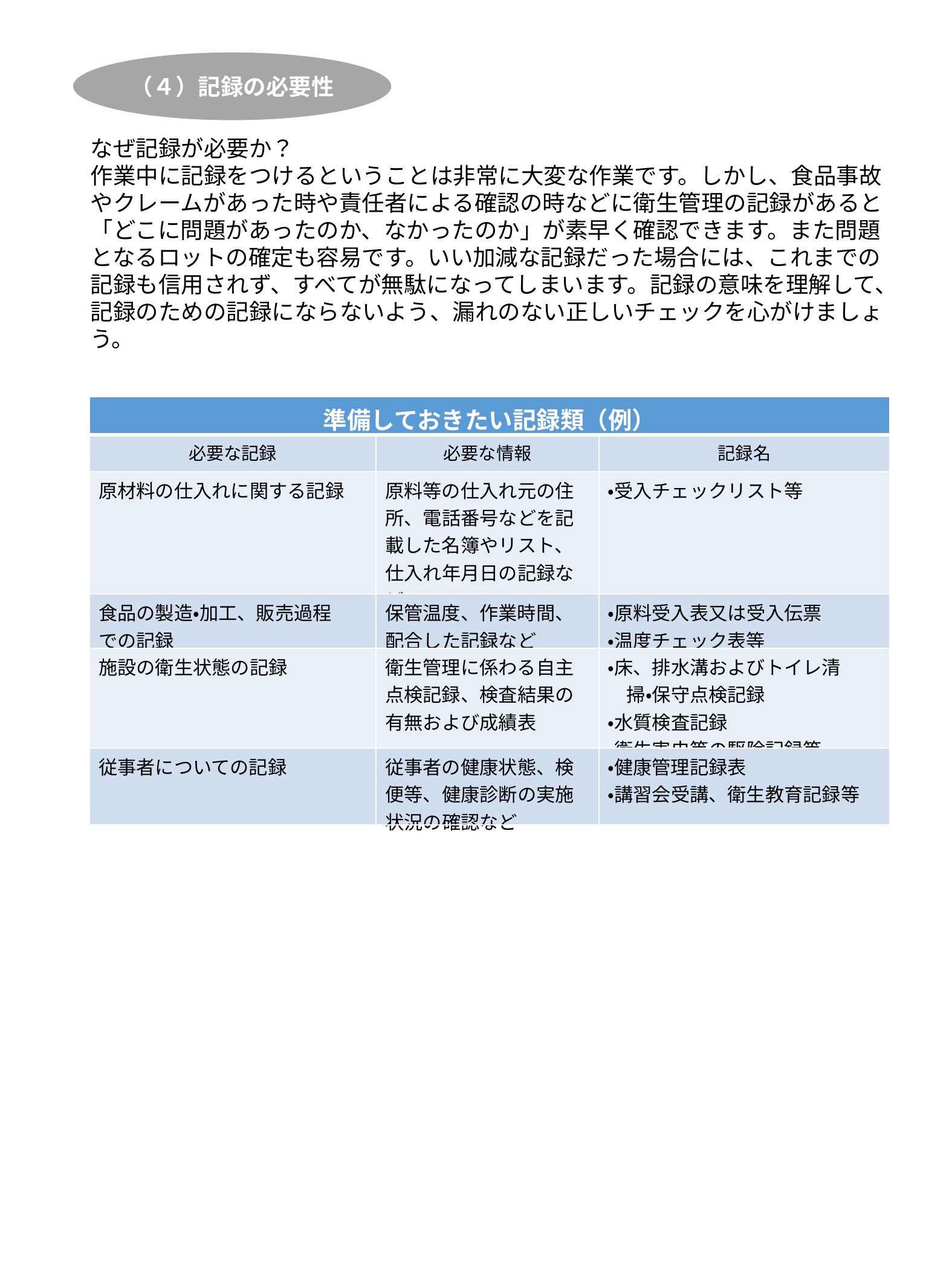

（４）記録の必要性
なぜ記録が必要か？
作業中に記録をつけるということは非常に大変な作業です。しかし、食品事故
やクレームがあった時や責任者による確認の時などに衛生管理の記録があると
「どこに問題があったのか、なかったのか」が素早く確認できます。また問題
となるロットの確定も容易です。いい加減な記録だった場合には、これまでの
記録も信用されず、すべてが無駄になってしまいます。記録の意味を理解して、
記録のための記録にならないよう、漏れのない正しいチェックを心がけましょ
う。
| 準備しておきたい記録類（例） |  |  |
| --- | --- | --- |
| 必要な記録 | 必要な情報 | 記録名 |
| 原材料の仕入れに関する記録 | 原料等の仕入れ元の住所、電話番号などを記載した名簿やリスト、仕入れ年月日の記録など | ・受入チェックリスト等 |
| 食品の製造・加工、販売過程 での記録 | 保管温度、作業時間、配合した記録など | ・原料受入表又は受入伝票 ・温度チェック表等 |
| 施設の衛生状態の記録 | 衛生管理に係わる自主点検記録、検査結果の有無および成績表 | ・床、排水溝およびトイレ清　 　掃・保守点検記録 ・水質検査記録 ・衛生害虫等の駆除記録等 |
| 従事者についての記録 | 従事者の健康状態、検便等、健康診断の実施状況の確認など | ・健康管理記録表 ・講習会受講、衛生教育記録等 |